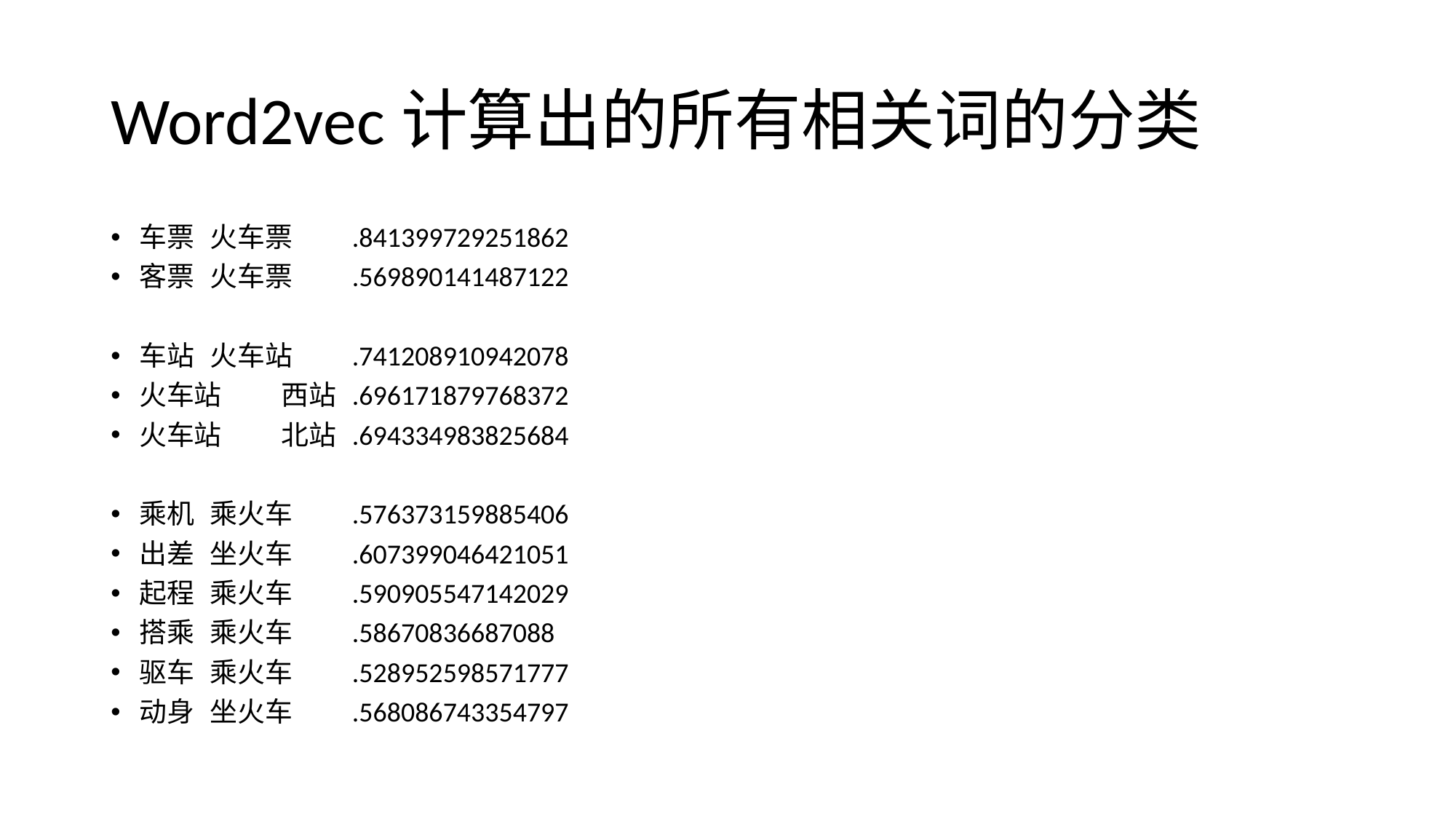

# Word2vec计算出的所有相关词的分类
车票	火车票	.841399729251862
客票	火车票	.569890141487122

车站		火车站	.741208910942078
火车站	西站	.696171879768372
火车站	北站	.694334983825684

乘机	乘火车	.576373159885406
出差	坐火车	.607399046421051
起程	乘火车	.590905547142029
搭乘	乘火车	.58670836687088
驱车	乘火车	.528952598571777
动身	坐火车	.568086743354797